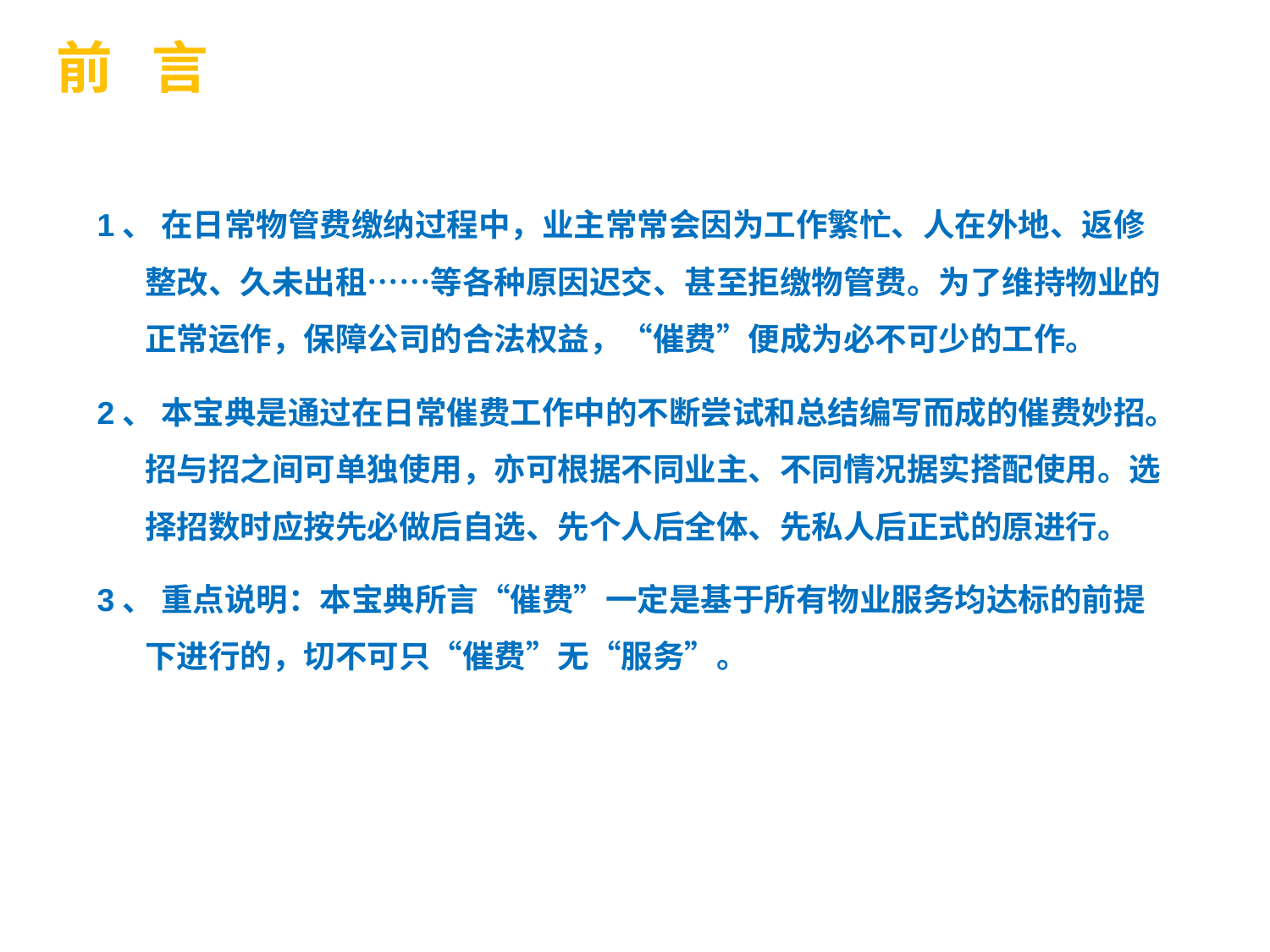

前   言
1、 在日常物管费缴纳过程中，业主常常会因为工作繁忙、人在外地、返修整改、久未出租……等各种原因迟交、甚至拒缴物管费。为了维持物业的正常运作，保障公司的合法权益，“催费”便成为必不可少的工作。
2、 本宝典是通过在日常催费工作中的不断尝试和总结编写而成的催费妙招。招与招之间可单独使用，亦可根据不同业主、不同情况据实搭配使用。选择招数时应按先必做后自选、先个人后全体、先私人后正式的原进行。
3、 重点说明：本宝典所言“催费”一定是基于所有物业服务均达标的前提下进行的，切不可只“催费”无“服务”。